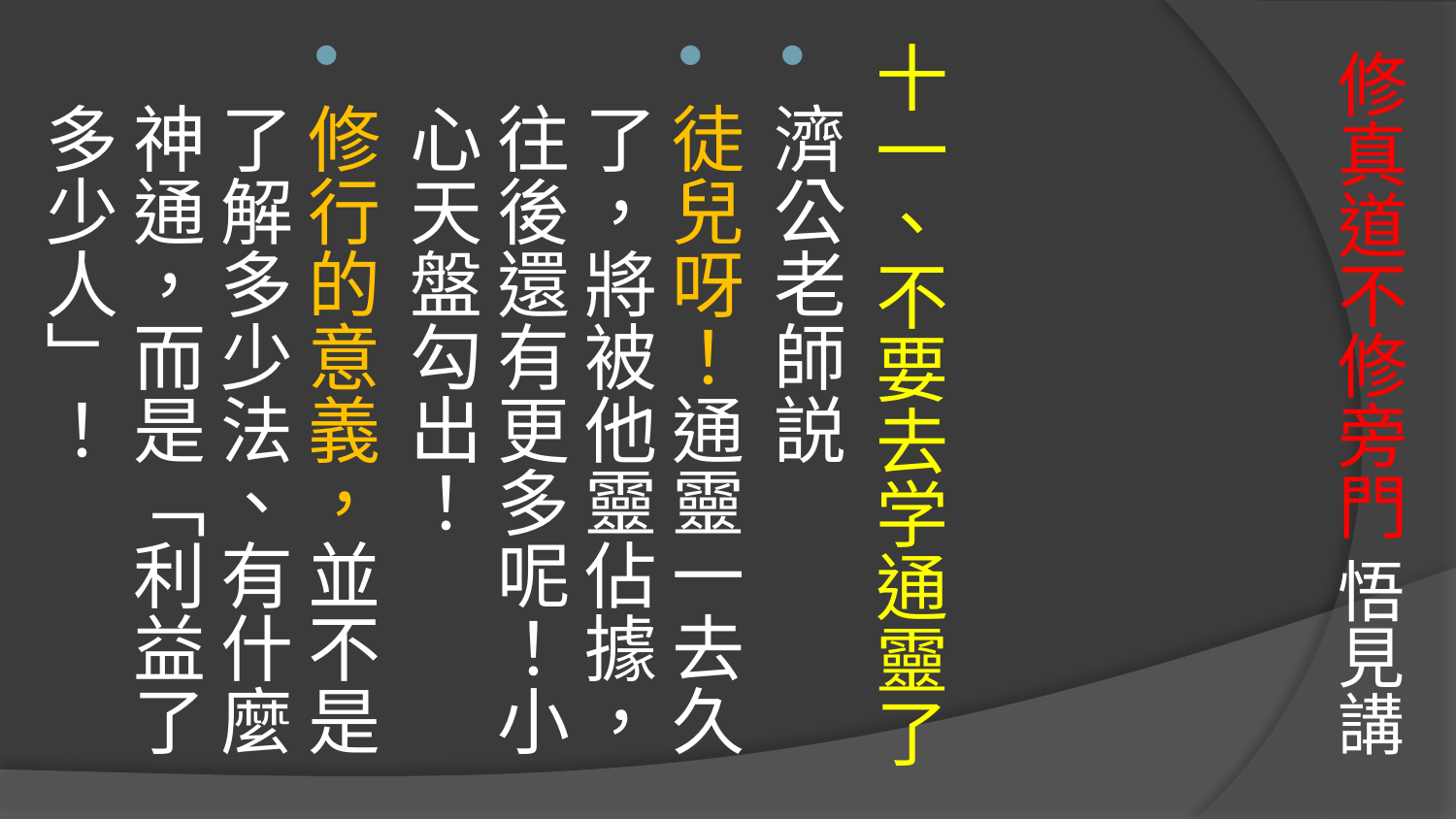

# 修真道不修旁門 悟見講
十一、不要去学通靈了
濟公老師説
徒兒呀！通靈一去久了，將被他靈佔據，往後還有更多呢！小心天盤勾出！
修行的意義，並不是了解多少法、有什麼神通，而是「利益了多少人」！